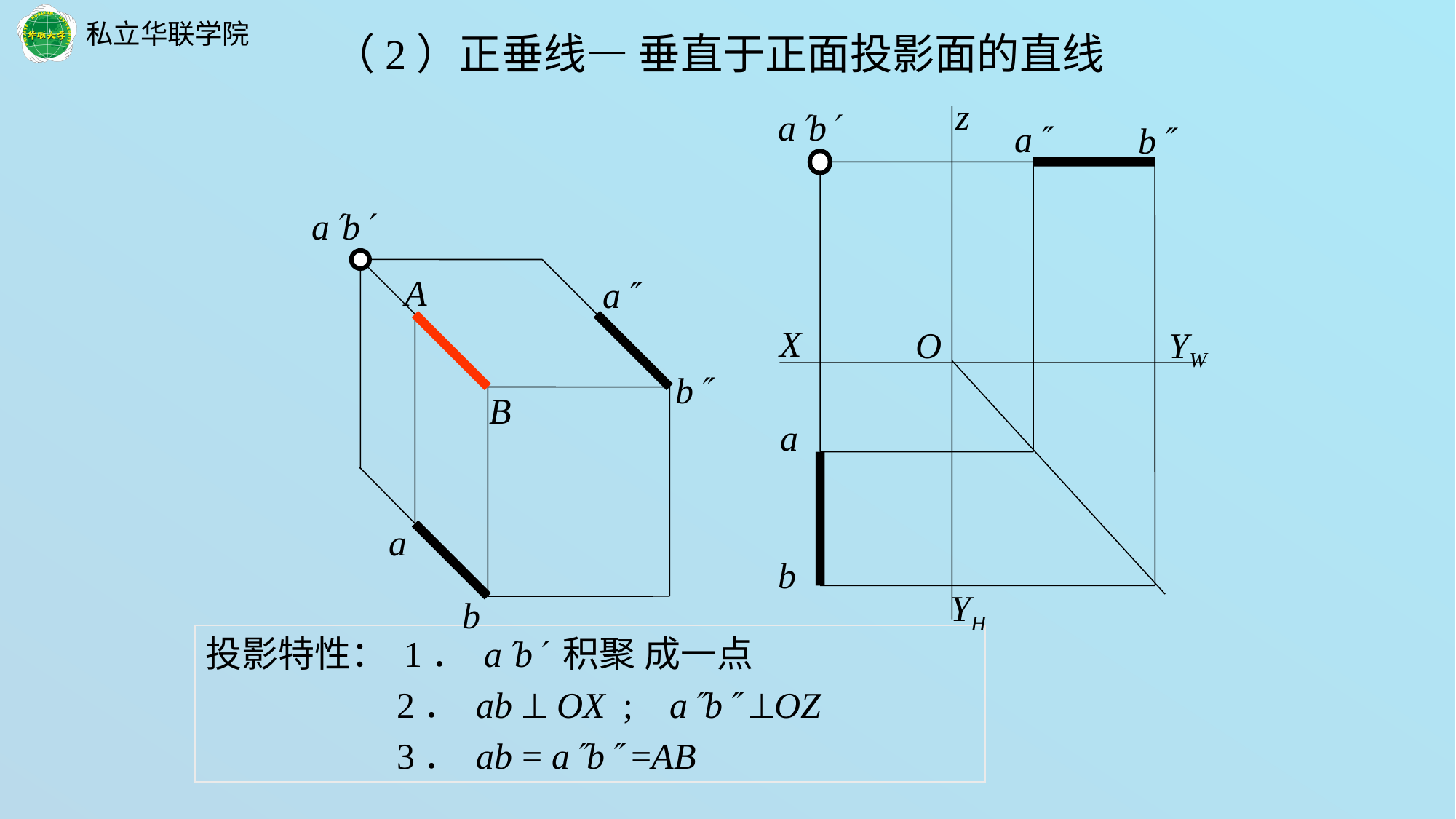

（2）正垂线— 垂直于正面投影面的直线
z
a′b′

a″
b″

X
YW
O

a

b
YH

a′b′

a″

b″

a

b

A

B
投影特性： 1． a′b′ 积聚 成一点
                     2． ab ⊥ OX  ;    a″b″ ⊥OZ
                     3． ab = a″b″ =AB